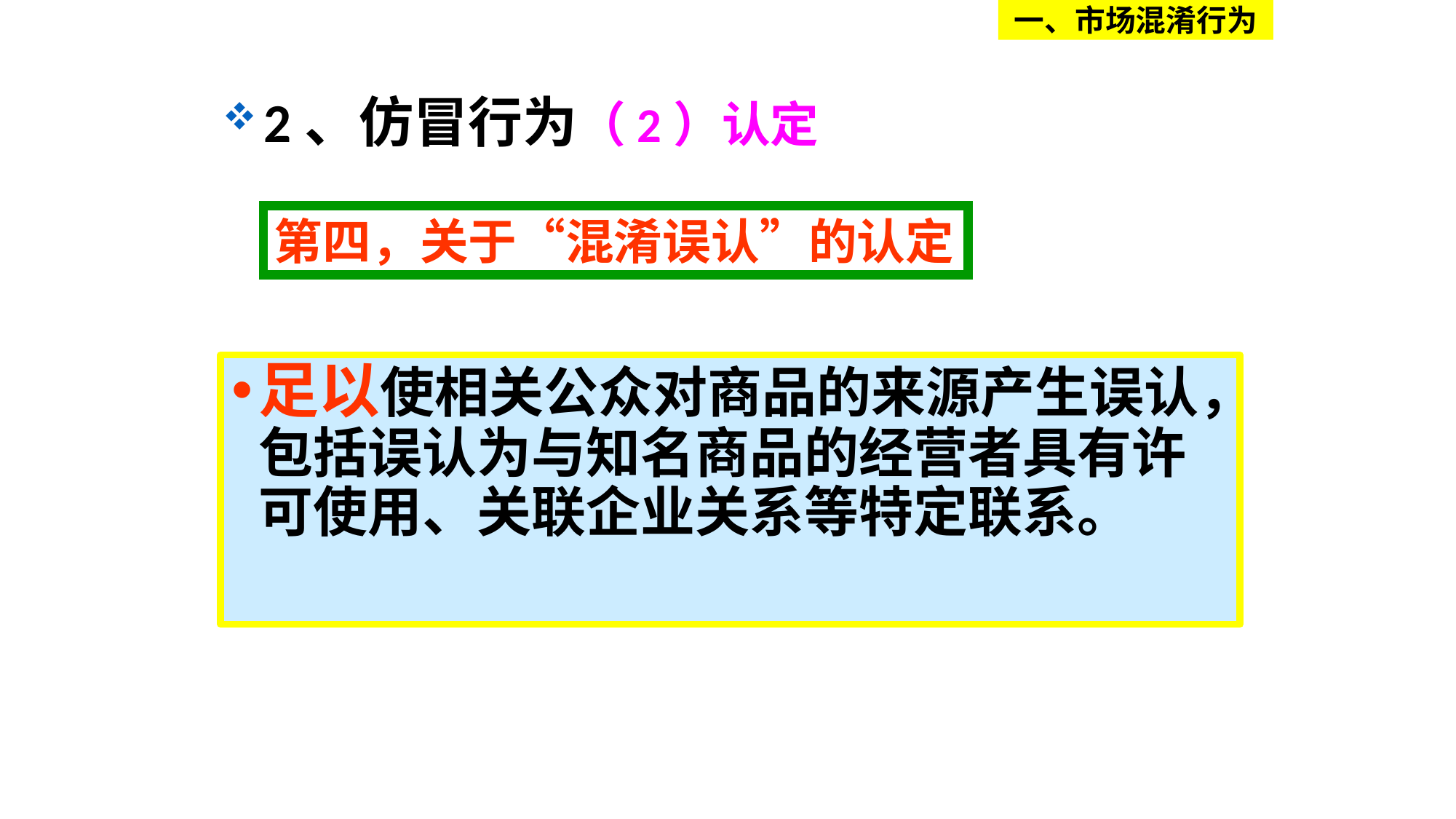

一、市场混淆行为
2、仿冒行为（2）认定
第四，关于“混淆误认”的认定
足以使相关公众对商品的来源产生误认，包括误认为与知名商品的经营者具有许可使用、关联企业关系等特定联系。